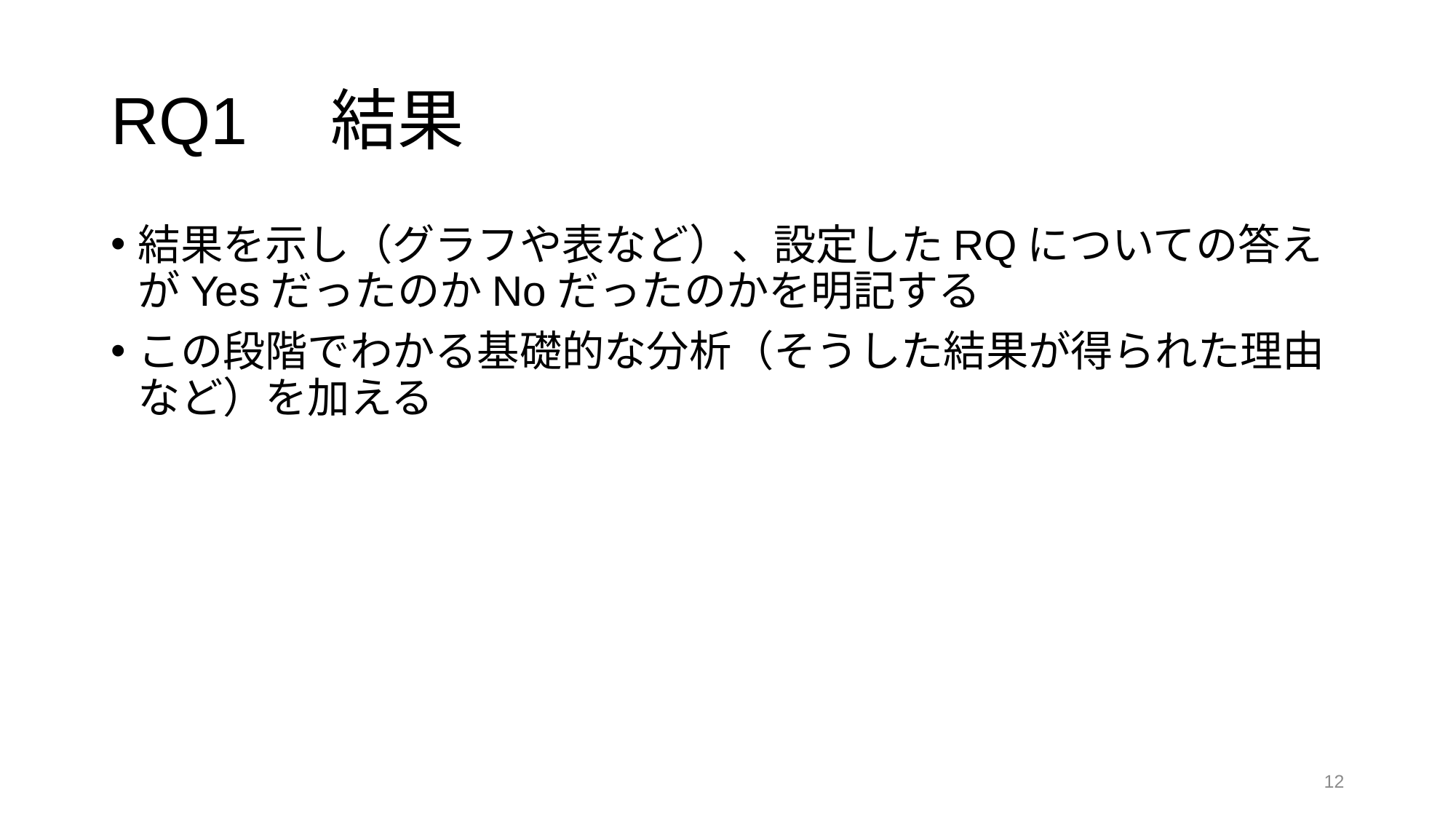

# RQ1　結果
結果を示し（グラフや表など）、設定したRQについての答えがYesだったのかNoだったのかを明記する
この段階でわかる基礎的な分析（そうした結果が得られた理由など）を加える
12